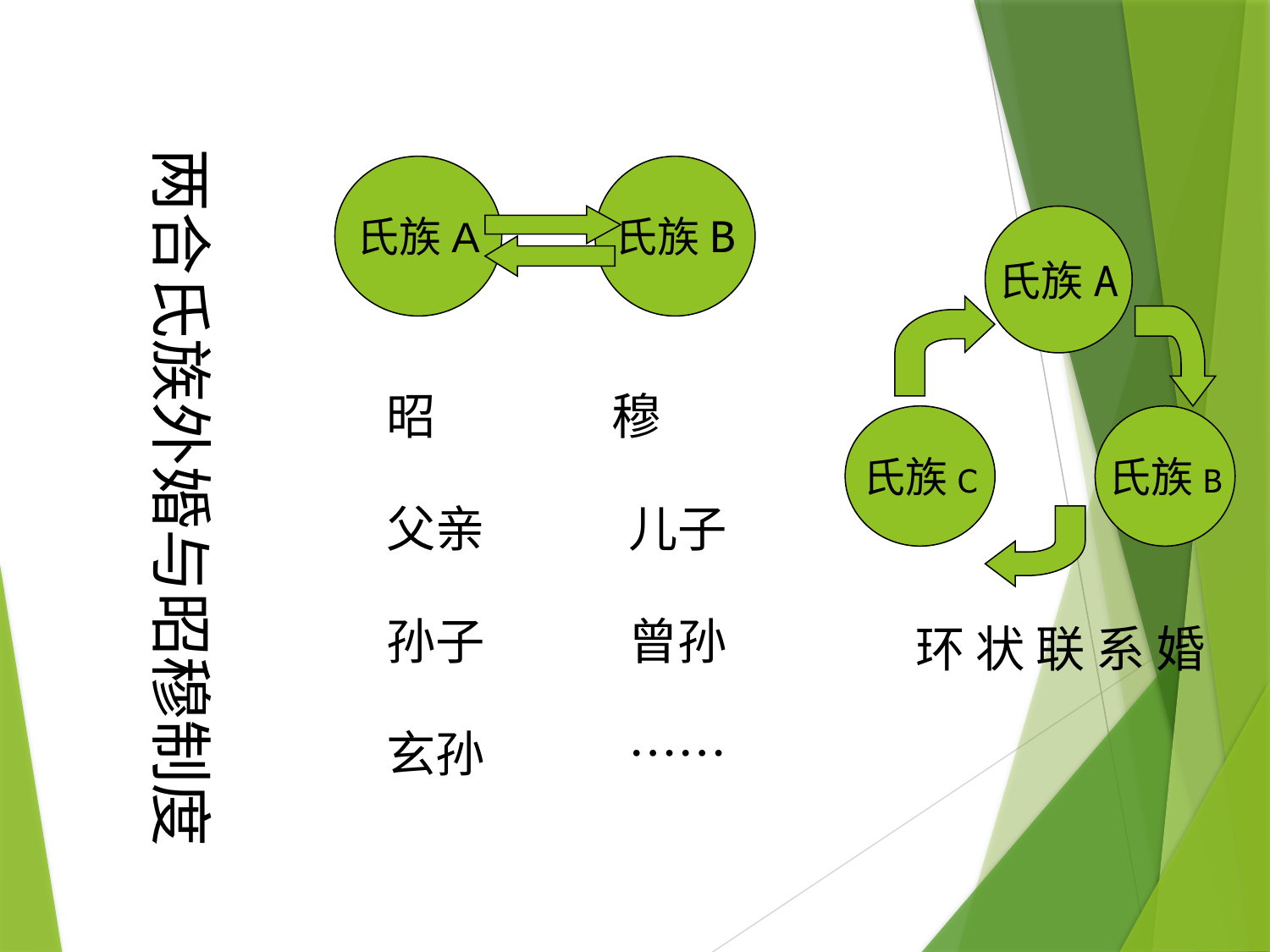

两合氏族外婚与昭穆制度
氏族A
氏族B

氏族A

昭                穆
父亲             儿子
孙子             曾孙
玄孙             ……
氏族C
氏族B

环 状 联 系 婚